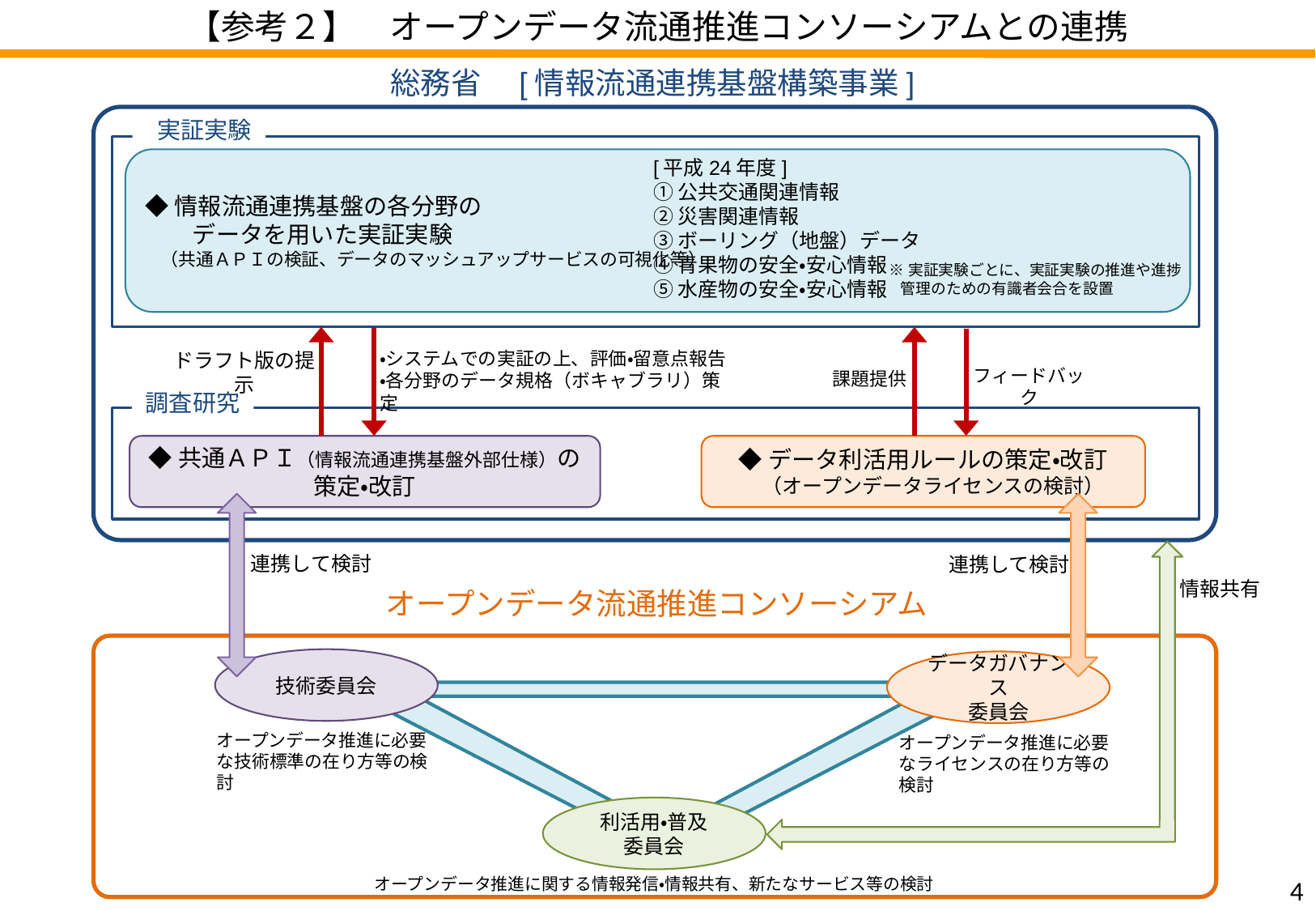

【参考２】　オープンデータ流通推進コンソーシアムとの連携
総務省　[情報流通連携基盤構築事業]

 実証実験

◆情報流通連携基盤の各分野の
　　データを用いた実証実験
   （共通ＡＰＩの検証、データのマッシュアップサービスの可視化等）
[平成24年度]
①公共交通関連情報
②災害関連情報
③ボーリング（地盤）データ
④青果物の安全・安心情報
⑤水産物の安全・安心情報
※実証実験ごとに、実証実験の推進や進捗管理のための有識者会合を設置
・システムでの実証の上、評価・留意点報告
・各分野のデータ規格（ボキャブラリ）策定
ドラフト版の提示
フィードバック
課題提供
調査研究

◆共通ＡＰＩ（情報流通連携基盤外部仕様）の
策定・改訂
◆データ利活用ルールの策定・改訂
　（オープンデータライセンスの検討）

連携して検討
連携して検討
情報共有
オープンデータ流通推進コンソーシアム

技術委員会
データガバナンス
委員会

オープンデータ推進に必要な技術標準の在り方等の検討
オープンデータ推進に必要なライセンスの在り方等の検討
利活用・普及
委員会

4
オープンデータ推進に関する情報発信・情報共有、新たなサービス等の検討